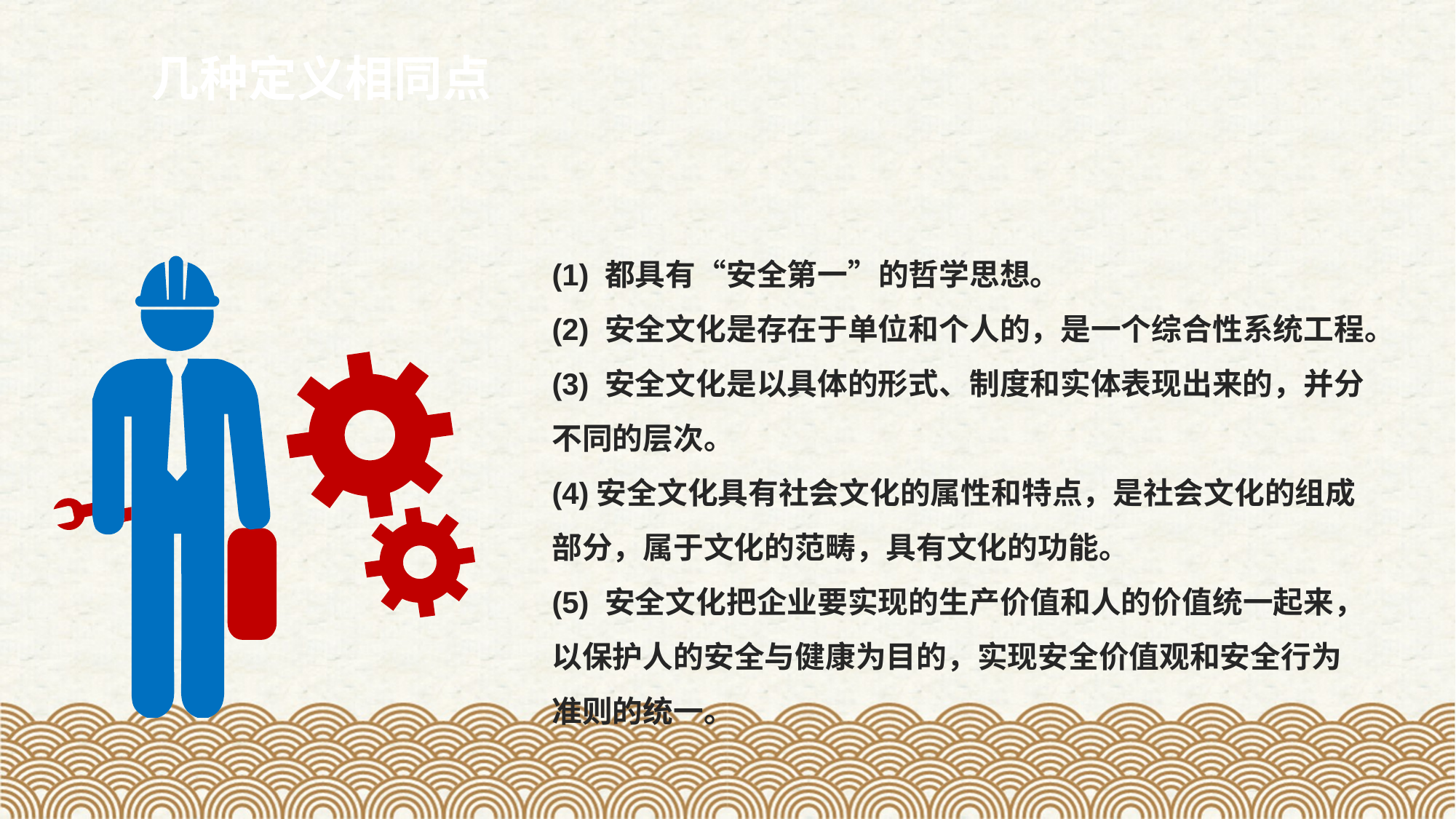

几种定义相同点
(1) 都具有“安全第一”的哲学思想。
(2) 安全文化是存在于单位和个人的，是一个综合性系统工程。
(3) 安全文化是以具体的形式、制度和实体表现出来的，并分不同的层次。
(4)安全文化具有社会文化的属性和特点，是社会文化的组成部分，属于文化的范畴，具有文化的功能。
(5) 安全文化把企业要实现的生产价值和人的价值统一起来，以保护人的安全与健康为目的，实现安全价值观和安全行为准则的统一。